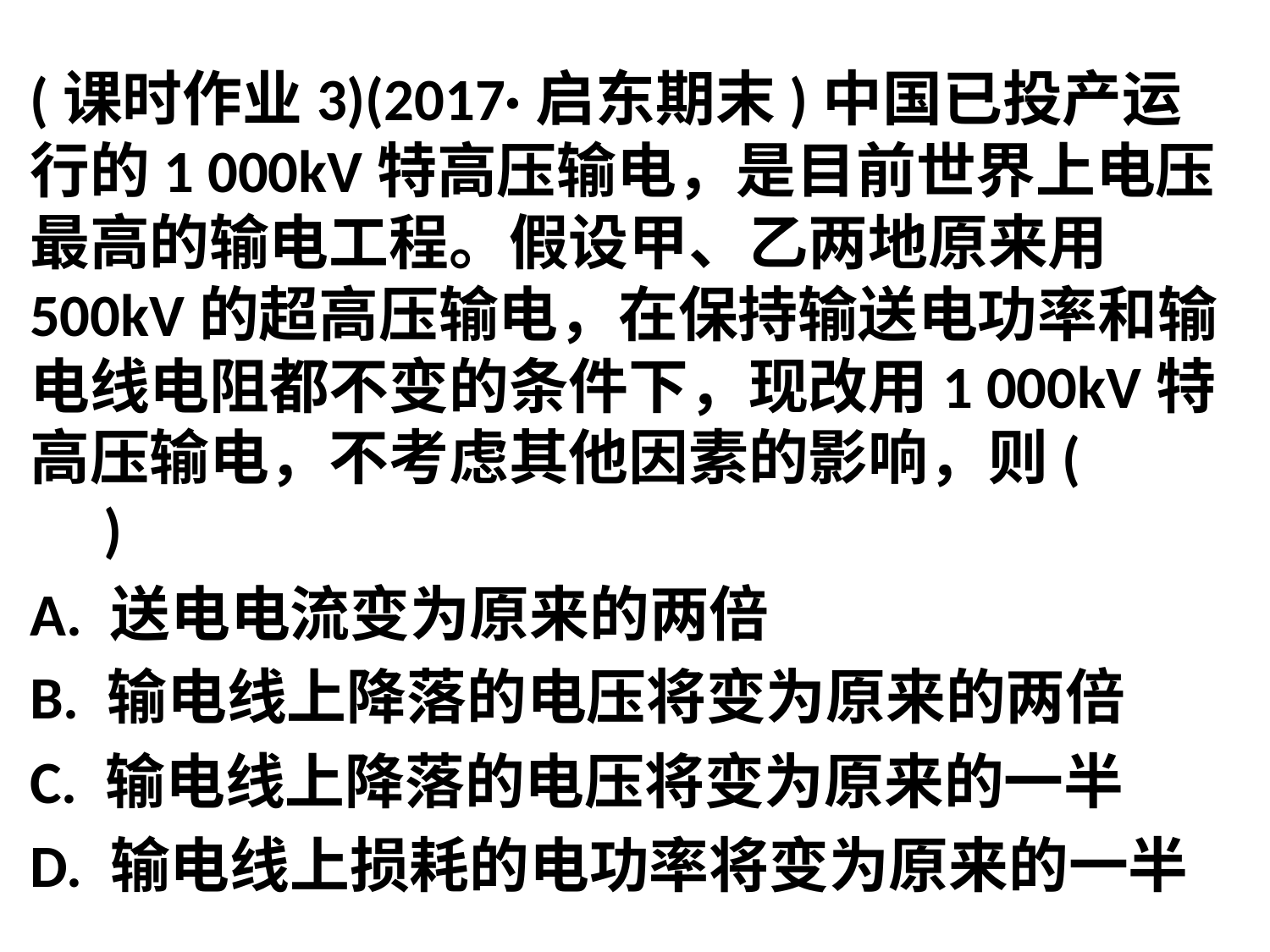

(课时作业3)(2017·启东期末)中国已投产运行的1 000kV特高压输电，是目前世界上电压最高的输电工程。假设甲、乙两地原来用500kV的超高压输电，在保持输送电功率和输电线电阻都不变的条件下，现改用1 000kV特高压输电，不考虑其他因素的影响，则(　　)
A. 送电电流变为原来的两倍
B. 输电线上降落的电压将变为原来的两倍
C. 输电线上降落的电压将变为原来的一半
D. 输电线上损耗的电功率将变为原来的一半